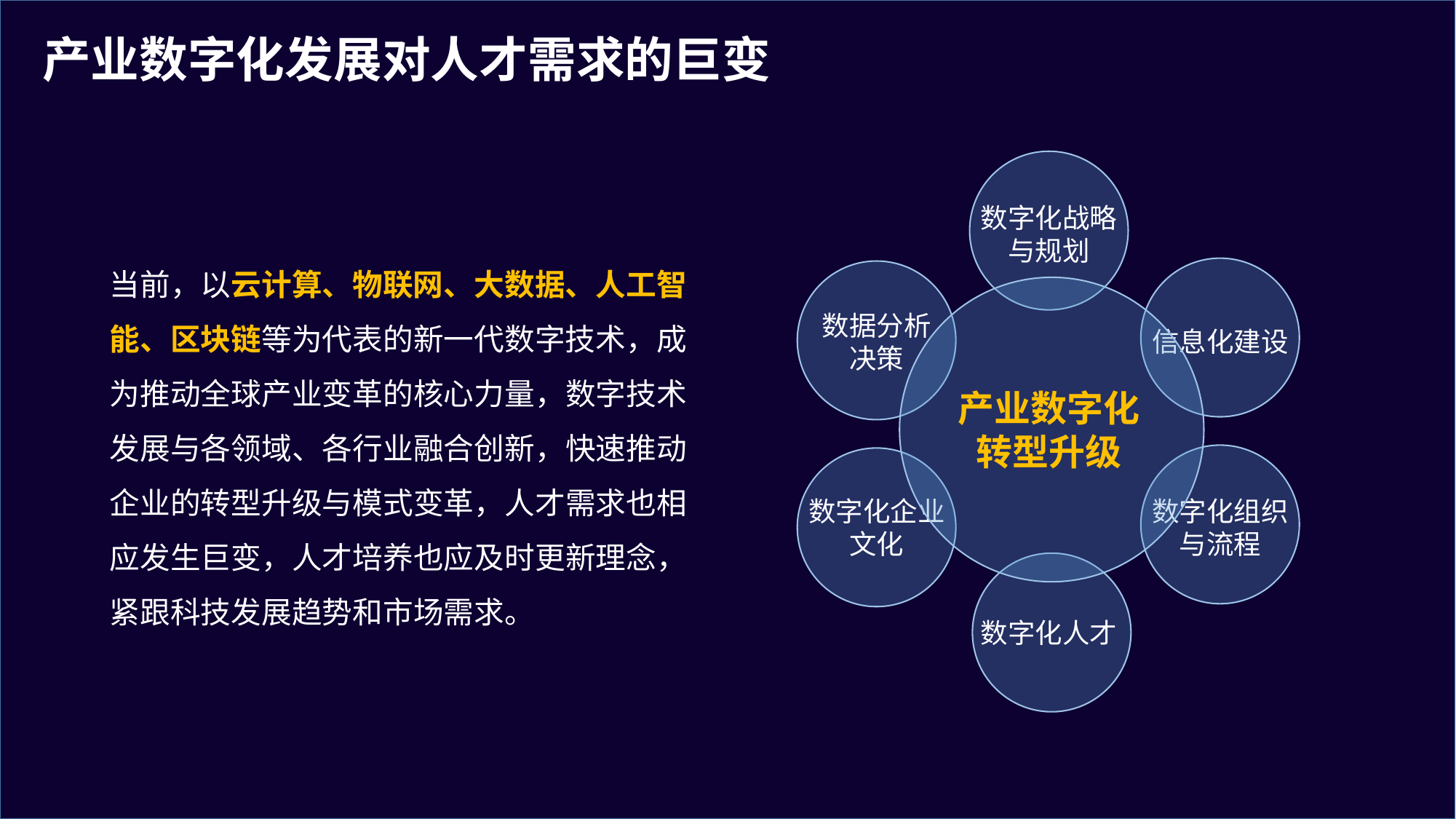

产业数字化发展对人才需求的巨变

数字化战略
与规划

信息化建设

数据分析
决策

产业数字化转型升级

数字化组织
与流程

数字化企业
文化

数字化人才
当前，以云计算、物联网、大数据、人工智能、区块链等为代表的新一代数字技术，成为推动全球产业变革的核心力量，数字技术发展与各领域、各行业融合创新，快速推动企业的转型升级与模式变革，人才需求也相应发生巨变，人才培养也应及时更新理念，紧跟科技发展趋势和市场需求。